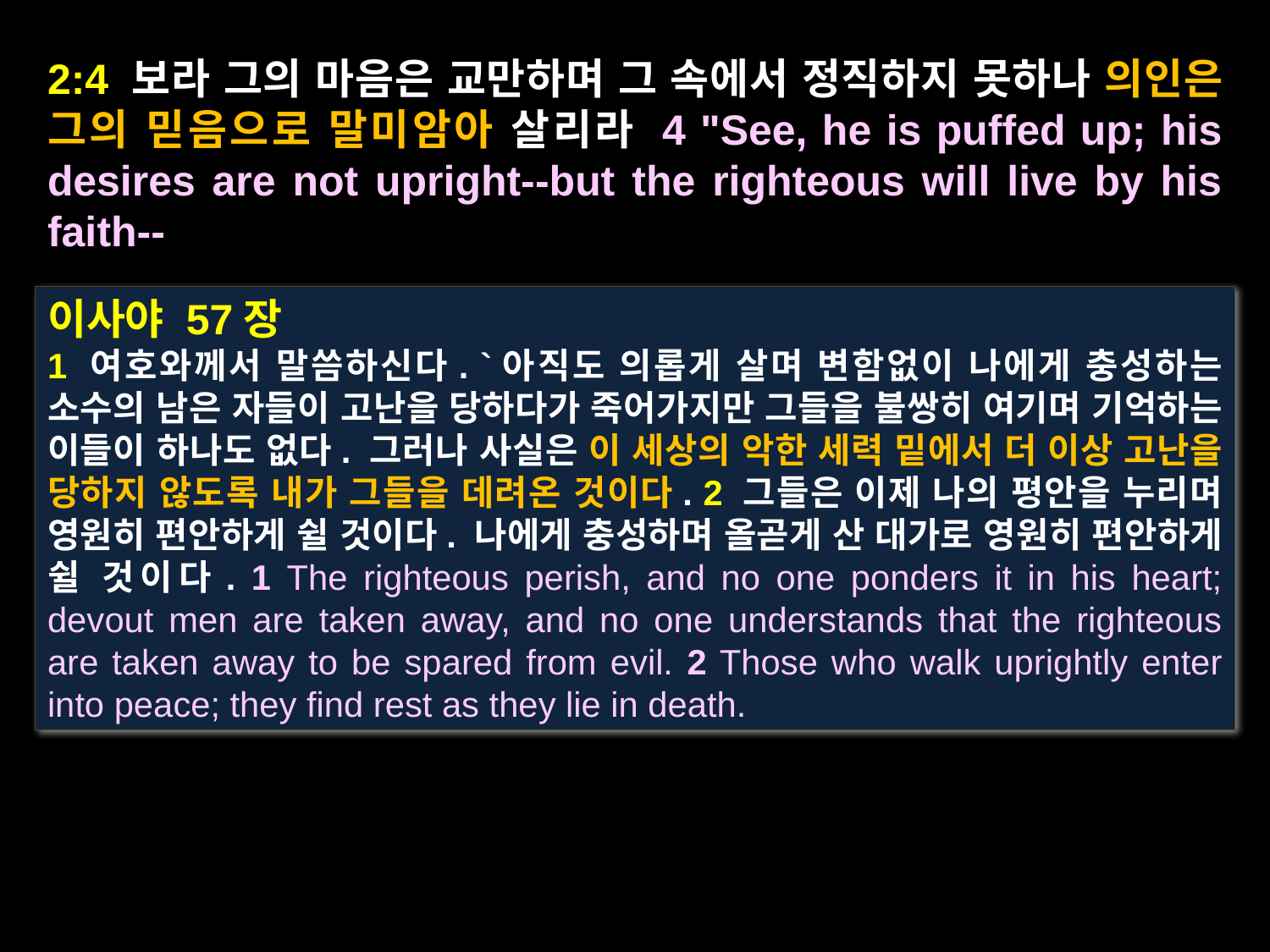

2:4 보라 그의 마음은 교만하며 그 속에서 정직하지 못하나 의인은 그의 믿음으로 말미암아 살리라 4 "See, he is puffed up; his desires are not upright--but the righteous will live by his faith--

이사야 57장
1 여호와께서 말씀하신다. `아직도 의롭게 살며 변함없이 나에게 충성하는 소수의 남은 자들이 고난을 당하다가 죽어가지만 그들을 불쌍히 여기며 기억하는 이들이 하나도 없다. 그러나 사실은 이 세상의 악한 세력 밑에서 더 이상 고난을 당하지 않도록 내가 그들을 데려온 것이다. 2 그들은 이제 나의 평안을 누리며 영원히 편안하게 쉴 것이다. 나에게 충성하며 올곧게 산 대가로 영원히 편안하게 쉴 것이다. 1 The righteous perish, and no one ponders it in his heart; devout men are taken away, and no one understands that the righteous are taken away to be spared from evil. 2 Those who walk uprightly enter into peace; they find rest as they lie in death.